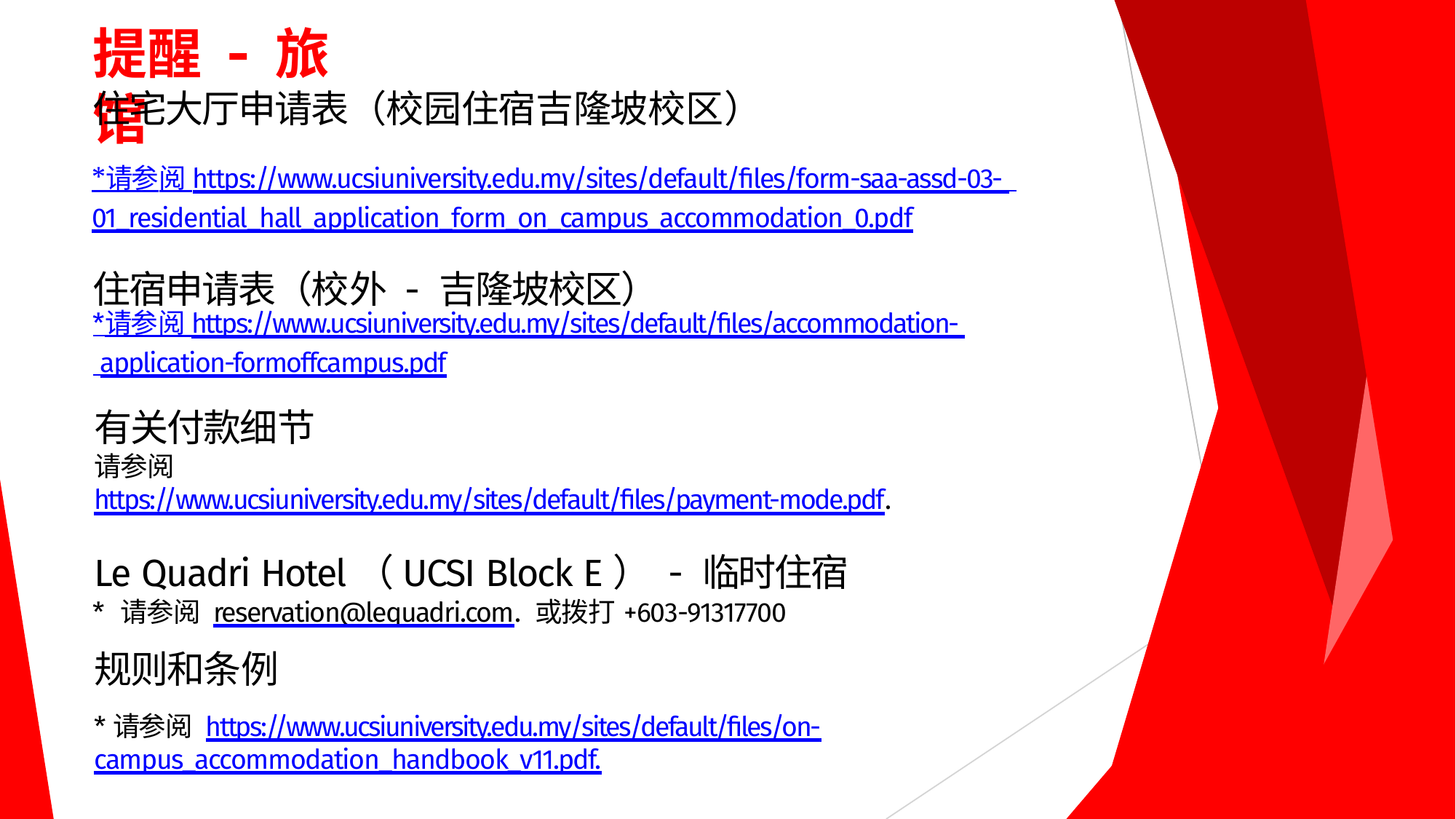

# 提醒 - 旅馆
住宅大厅申请表（校园住宿吉隆坡校区）

*请参阅 https://www.ucsiuniversity.edu.my/sites/default/files/form-saa-assd-03-  01_residential_hall_application_form_on_campus_accommodation_0.pdf

住宿申请表（校外 - 吉隆坡校区）
*请参阅 https://www.ucsiuniversity.edu.my/sites/default/files/accommodation-  application-formoffcampus.pdf
有关付款细节
请参阅 https://www.ucsiuniversity.edu.my/sites/default/files/payment-mode.pdf.

Le Quadri Hotel（UCSI Block E） - 临时住宿
* 请参阅 reservation@lequadri.com. 或拨打+603-91317700
规则和条例
*请参阅 https://www.ucsiuniversity.edu.my/sites/default/files/on-
campus_accommodation_handbook_v11.pdf.